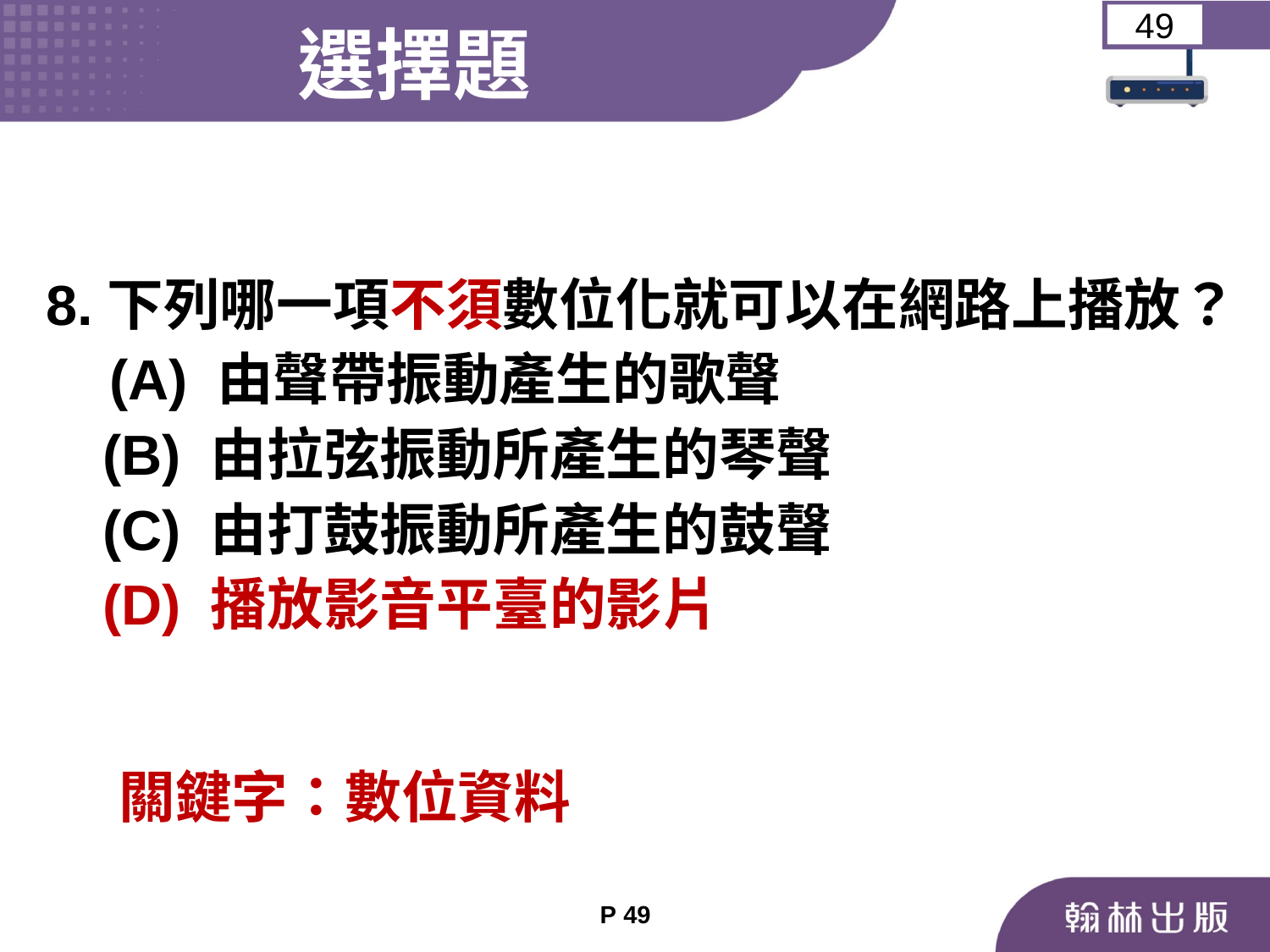

選擇題

49
 8.下列哪一項不須數位化就可以在網路上播放？
     (A) 由聲帶振動產生的歌聲
	   (B) 由拉弦振動所產生的琴聲
	   (C) 由打鼓振動所產生的鼓聲
	   (D) 播放影音平臺的影片

關鍵字：數位資料
P 49